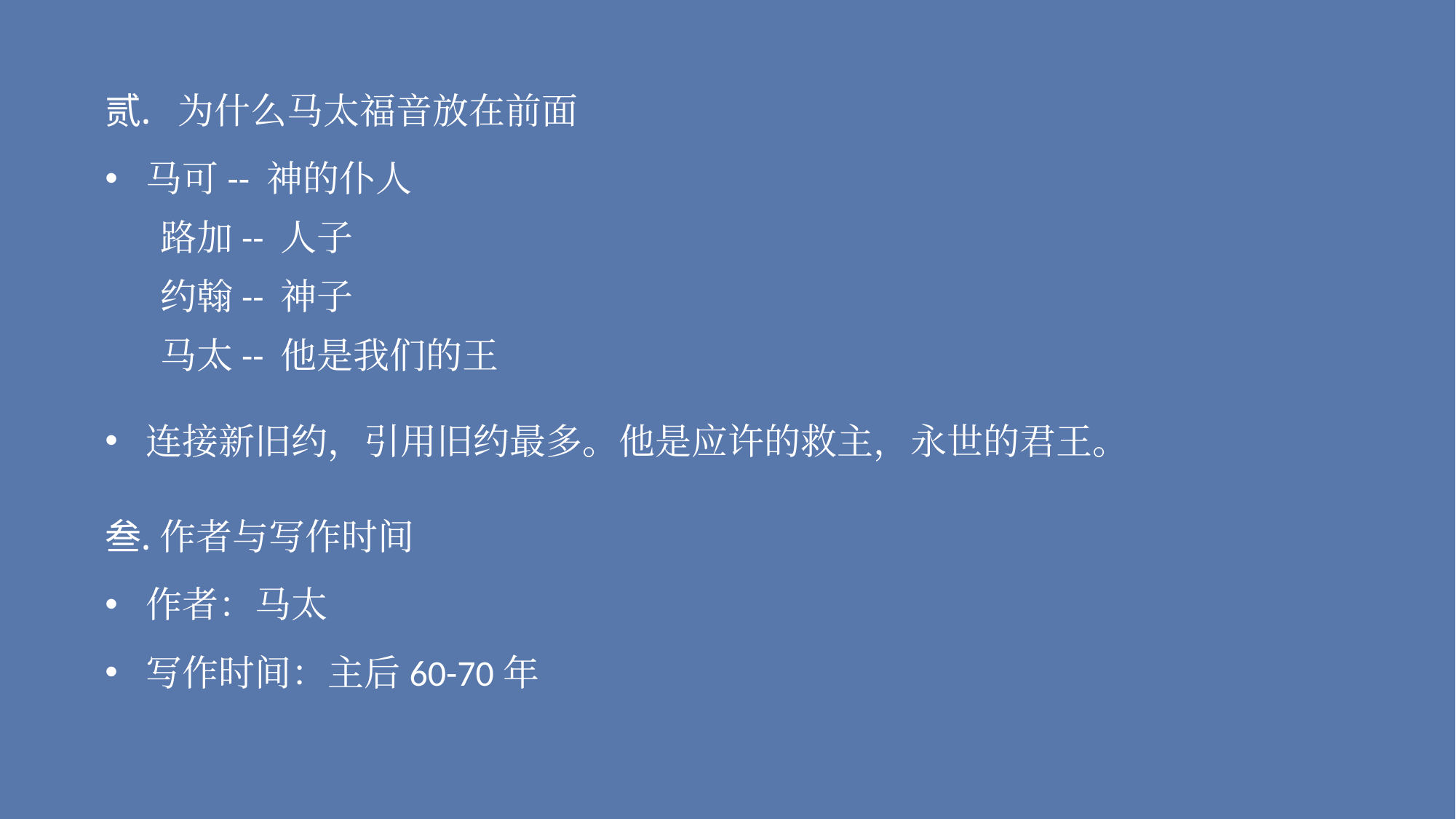

为什么马太福音放在前面
马可-- 神的仆人
     路加-- 人子
     约翰-- 神子
     马太-- 他是我们的王
连接新旧约，引用旧约最多。他是应许的救主，永世的君王。
作者与写作时间
作者：马太
写作时间：主后60-70年